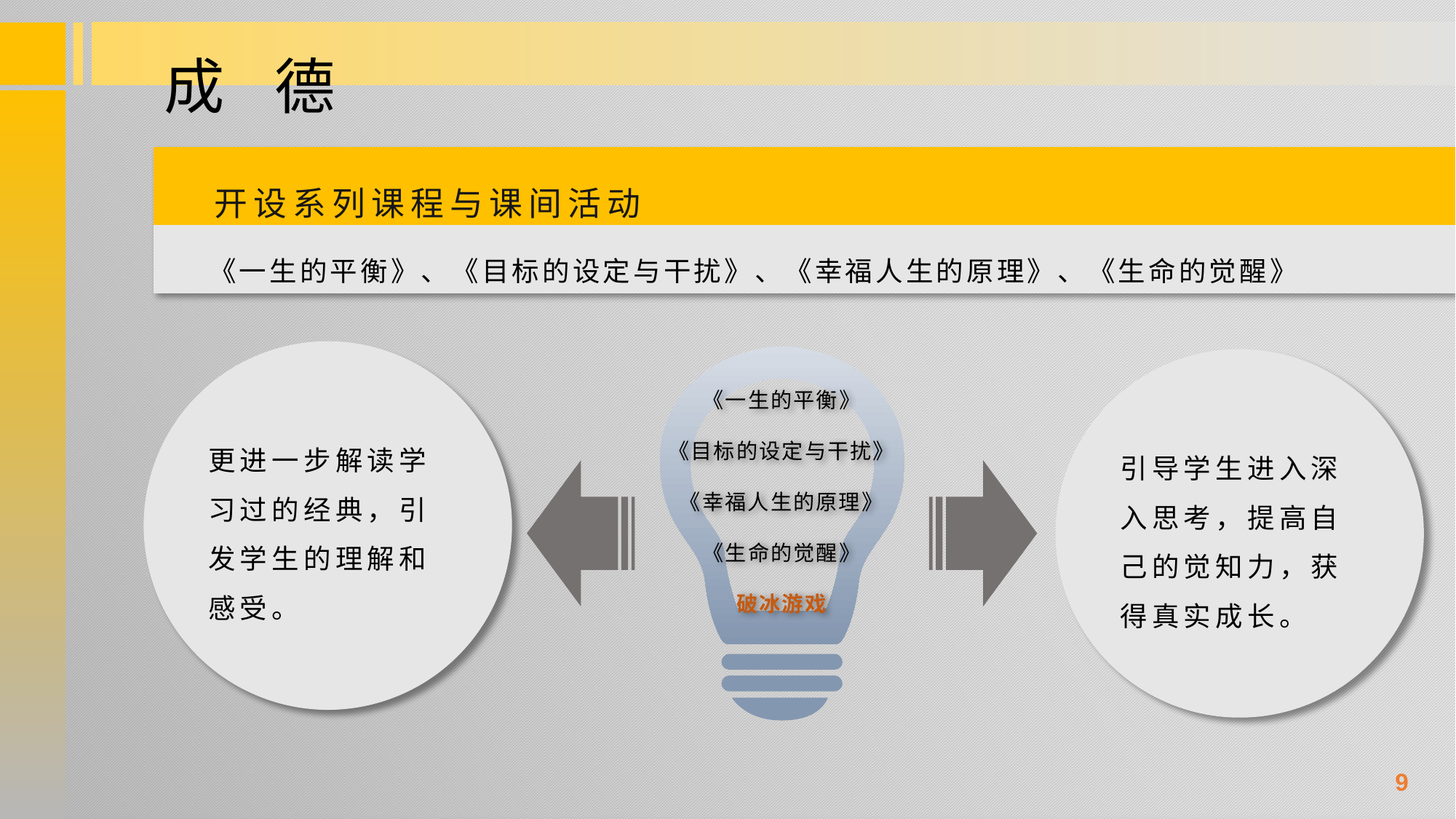

成  德
| 开设系列课程与课间活动 |
| --- |
| 《一生的平衡》、《目标的设定与干扰》、《幸福人生的原理》、《生命的觉醒》 |
更进一步解读学习过的经典，引发学生的理解和感受。

引导学生进入深入思考，提高自己的觉知力，获得真实成长。
《一生的平衡》
《目标的设定与干扰》
《幸福人生的原理》
《生命的觉醒》
破冰游戏